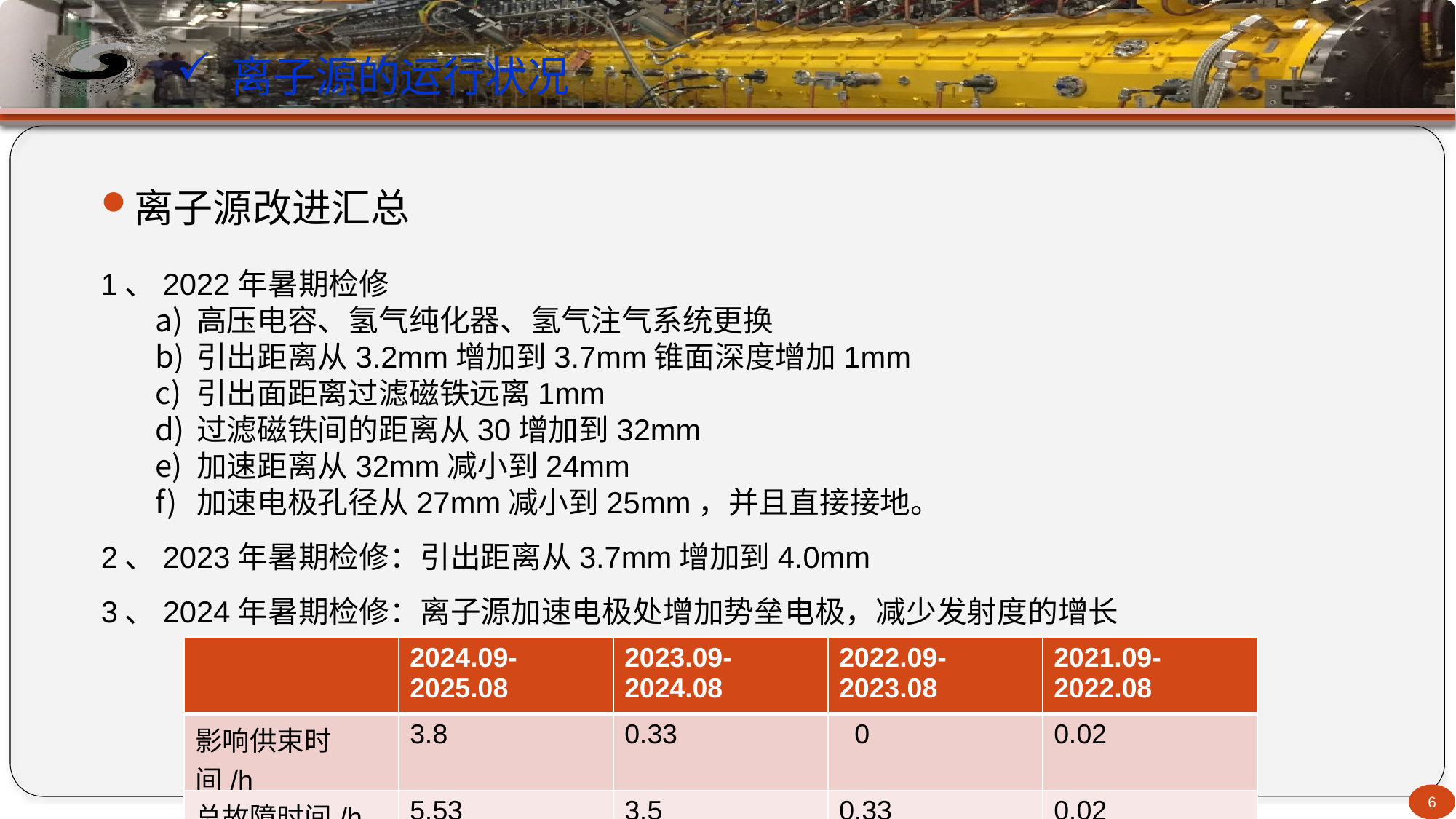

# 离子源的运行状况
离子源改进汇总

1、2022年暑期检修
高压电容、氢气纯化器、氢气注气系统更换
引出距离从3.2mm增加到3.7mm锥面深度增加1mm
引出面距离过滤磁铁远离1mm
过滤磁铁间的距离从30增加到32mm
加速距离从32mm减小到24mm
加速电极孔径从27mm减小到25mm，并且直接接地。
2、2023年暑期检修：引出距离从3.7mm增加到4.0mm
3、2024年暑期检修：离子源加速电极处增加势垒电极，减少发射度的增长
|  | 2024.09-2025.08 | 2023.09-2024.08 | 2022.09-2023.08 | 2021.09-2022.08 |
| --- | --- | --- | --- | --- |
| 影响供束时间/h | 3.8 | 0.33 | 0 | 0.02 |
| 总故障时间/h | 5.53 | 3.5 | 0.33 | 0.02 |
6